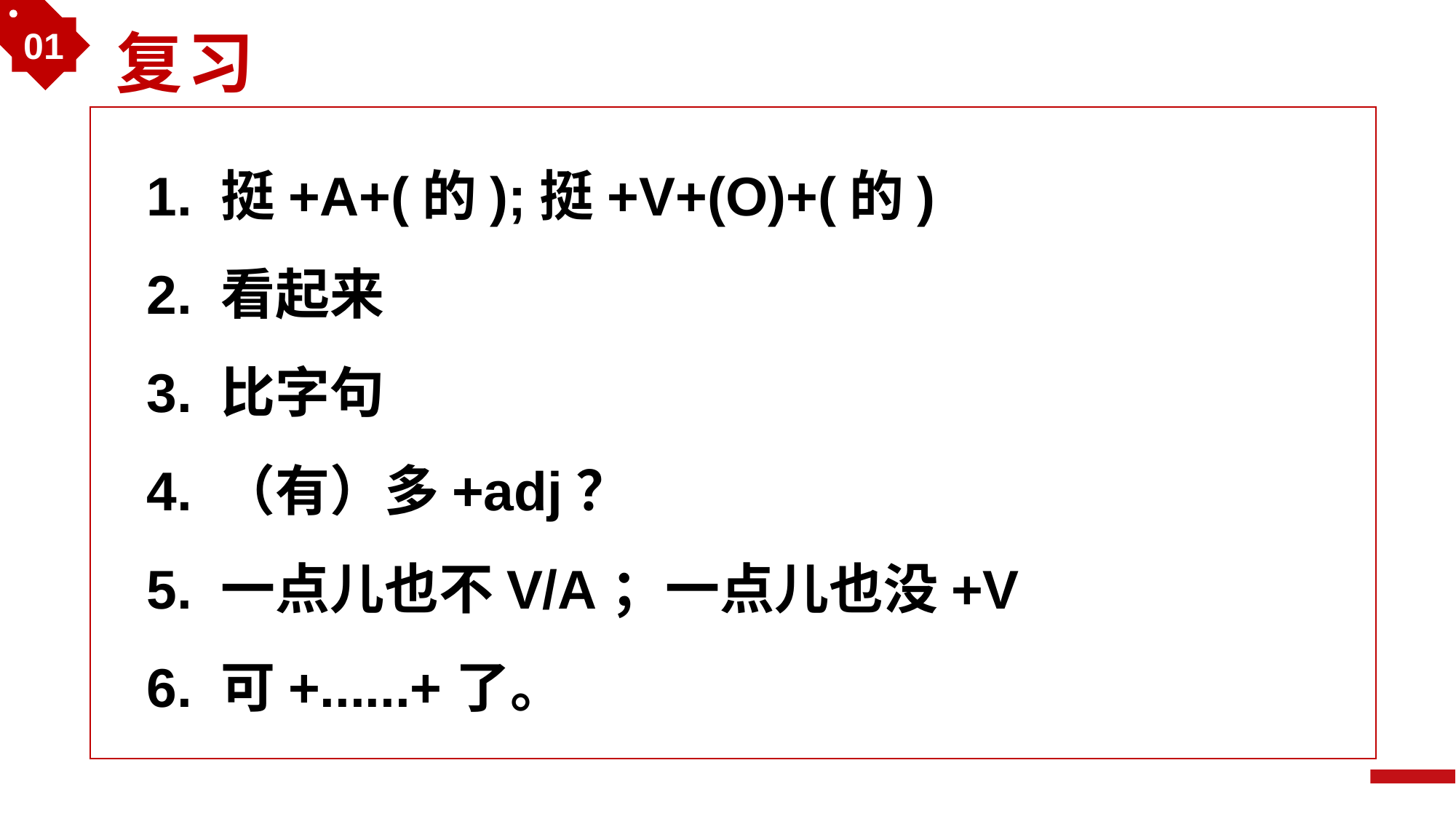

01
复习

1. 挺+A+(的);挺+V+(O)+(的)
2. 看起来
3. 比字句
4. （有）多+adj？
5. 一点儿也不V/A；一点儿也没+V
6. 可+......+了。